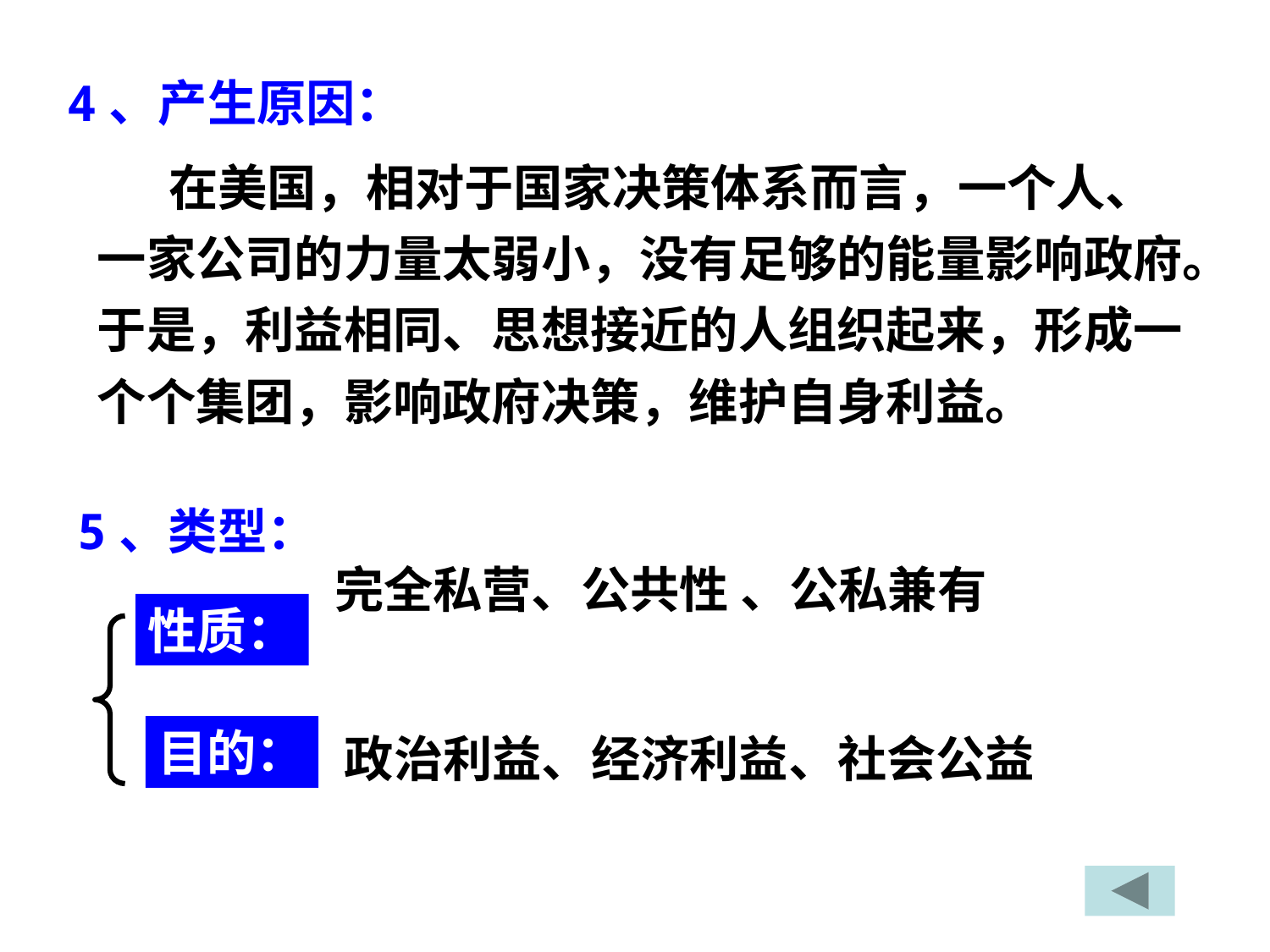

4、产生原因：
  在美国，相对于国家决策体系而言，一个人、一家公司的力量太弱小，没有足够的能量影响政府。于是，利益相同、思想接近的人组织起来，形成一个个集团，影响政府决策，维护自身利益。
5、类型：

完全私营、公共性 、公私兼有
性质：

政治利益、经济利益、社会公益
目的：